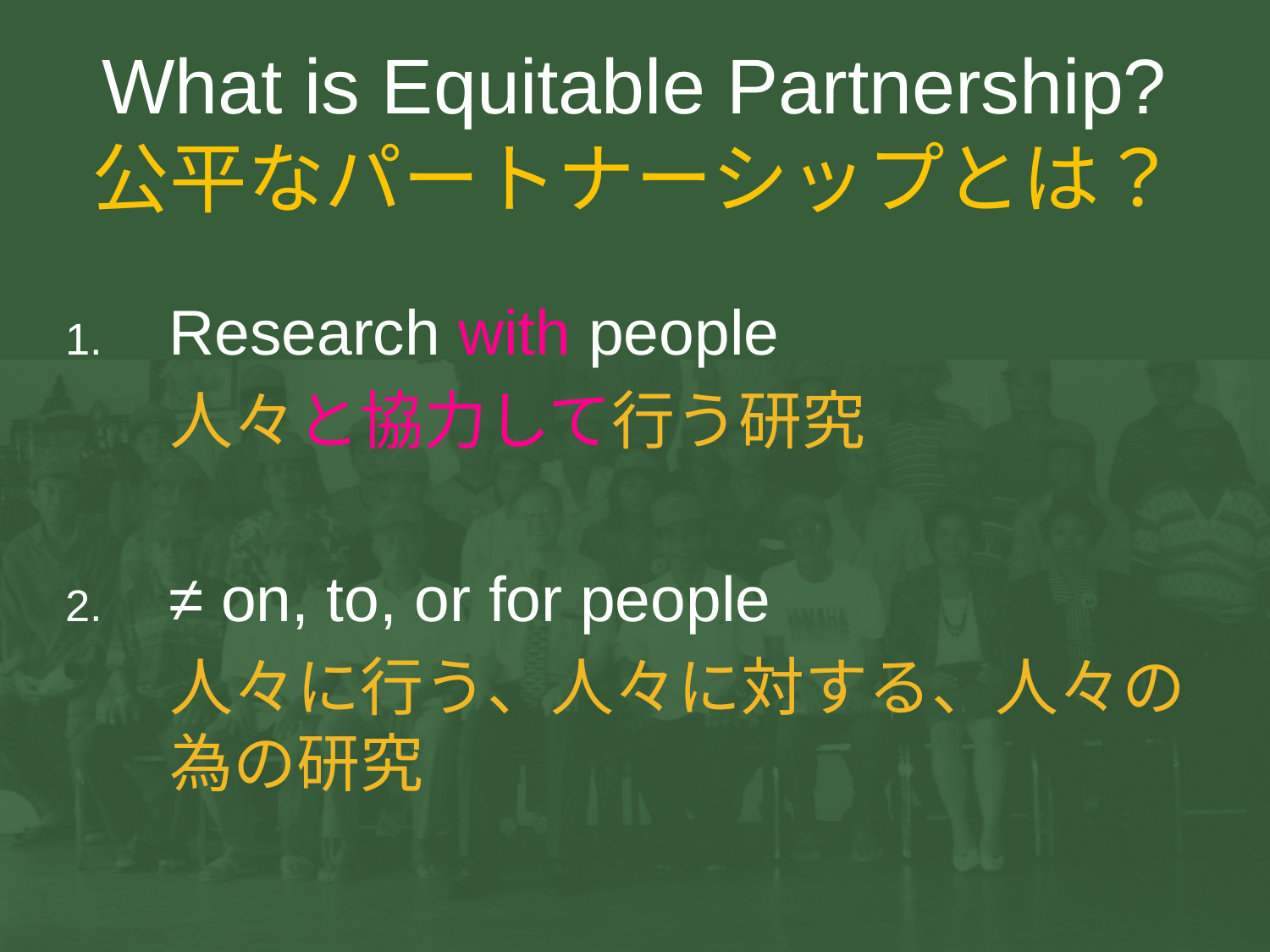

# What is Equitable Partnership? 公平なパートナーシップとは？
Research with people
人々と協力して行う研究

≠ on, to, or for people
人々に行う、人々に対する、人々の為の研究